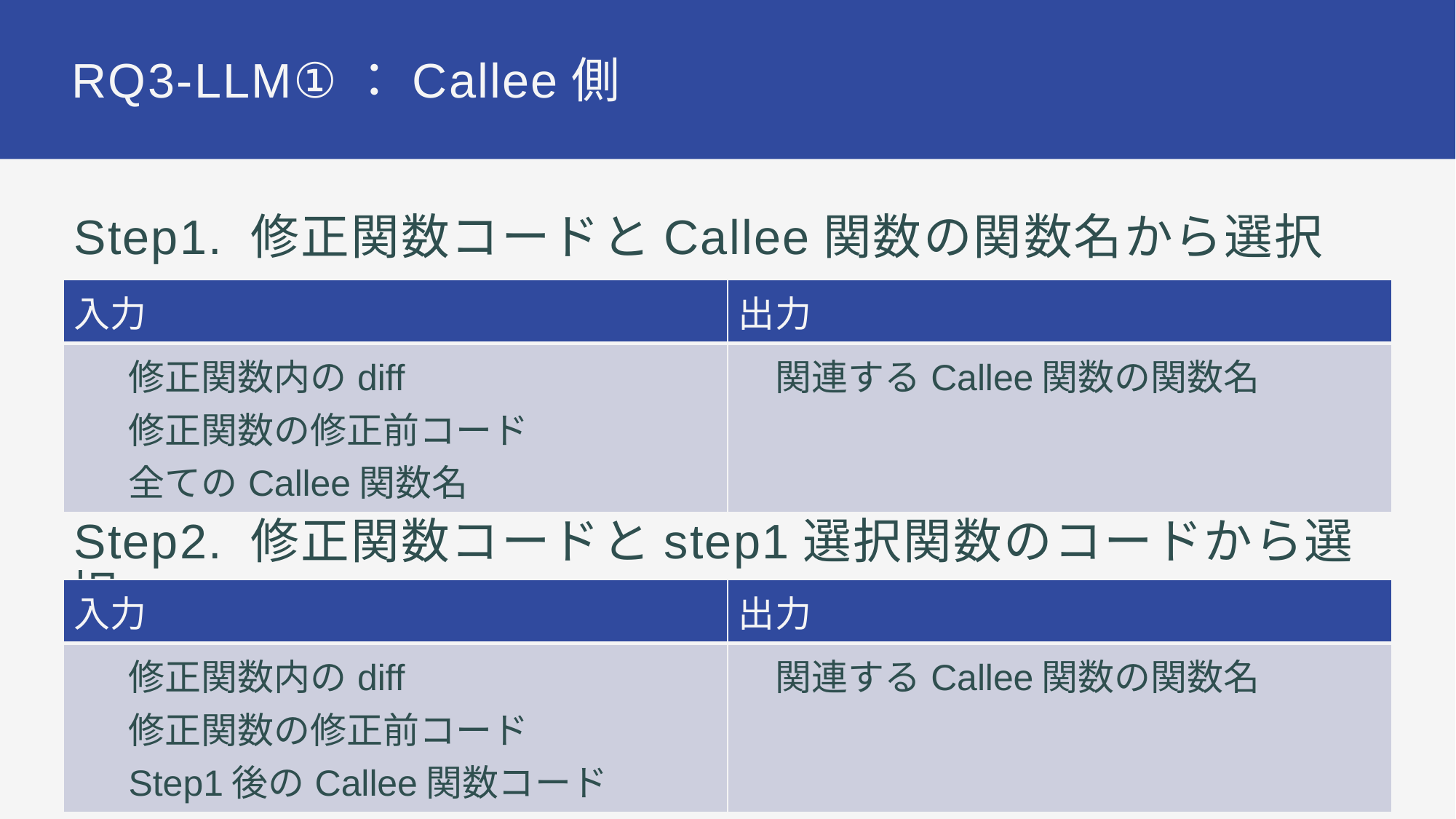

# RQ3-LLM①：Callee側
Step1. 修正関数コードとCallee関数の関数名から選択

Step2. 修正関数コードとstep1選択関数のコードから選択

| 入力 | 出力 |
| --- | --- |
| 修正関数内のdiff 修正関数の修正前コード 全てのCallee関数名 | 関連するCallee関数の関数名 |
| 入力 | 出力 |
| --- | --- |
| 修正関数内のdiff 修正関数の修正前コード Step1後のCallee関数コード | 関連するCallee関数の関数名 |
34